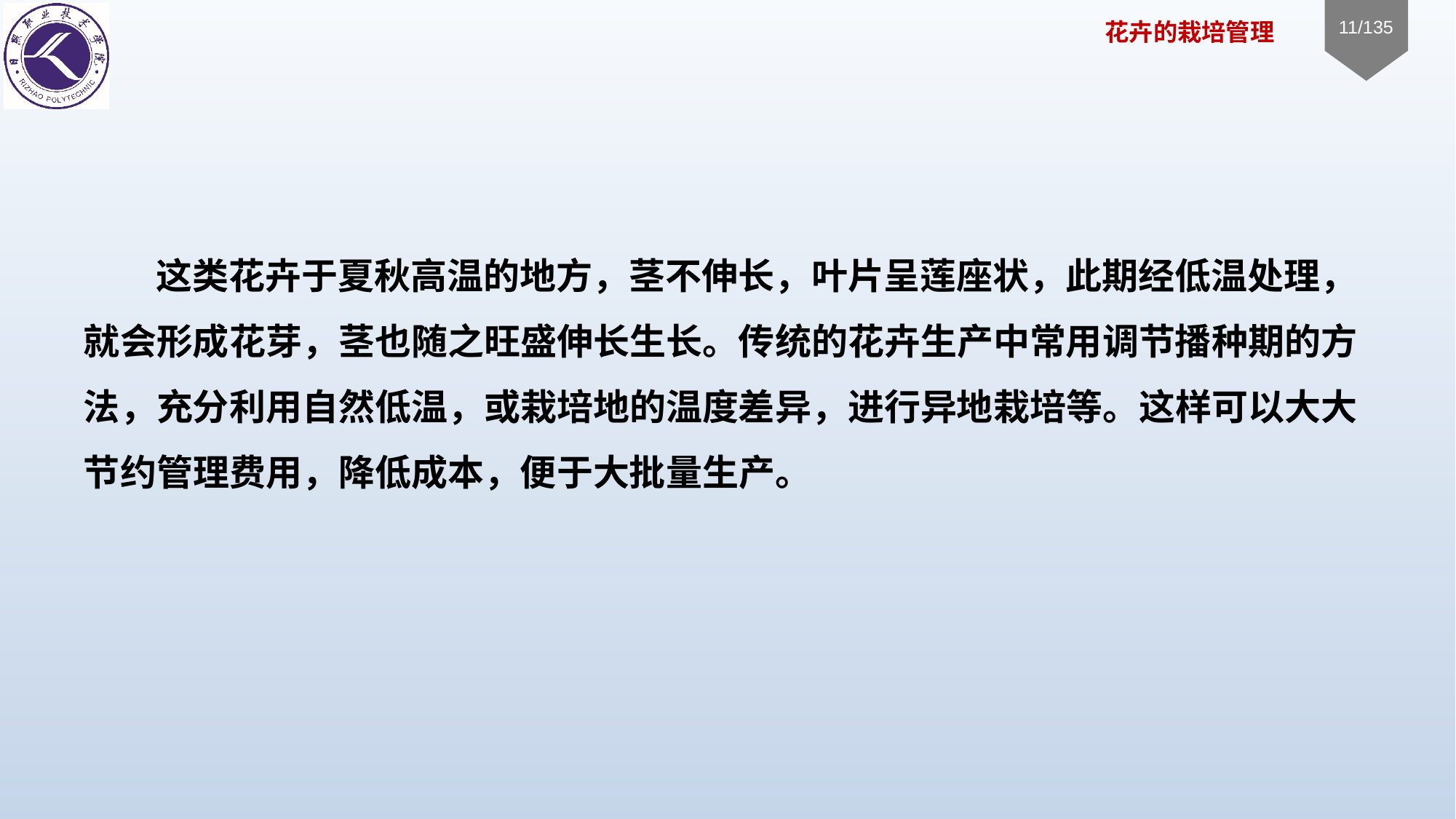

这类花卉于夏秋高温的地方，茎不伸长，叶片呈莲座状，此期经低温处理，就会形成花芽，茎也随之旺盛伸长生长。传统的花卉生产中常用调节播种期的方法，充分利用自然低温，或栽培地的温度差异，进行异地栽培等。这样可以大大节约管理费用，降低成本，便于大批量生产。